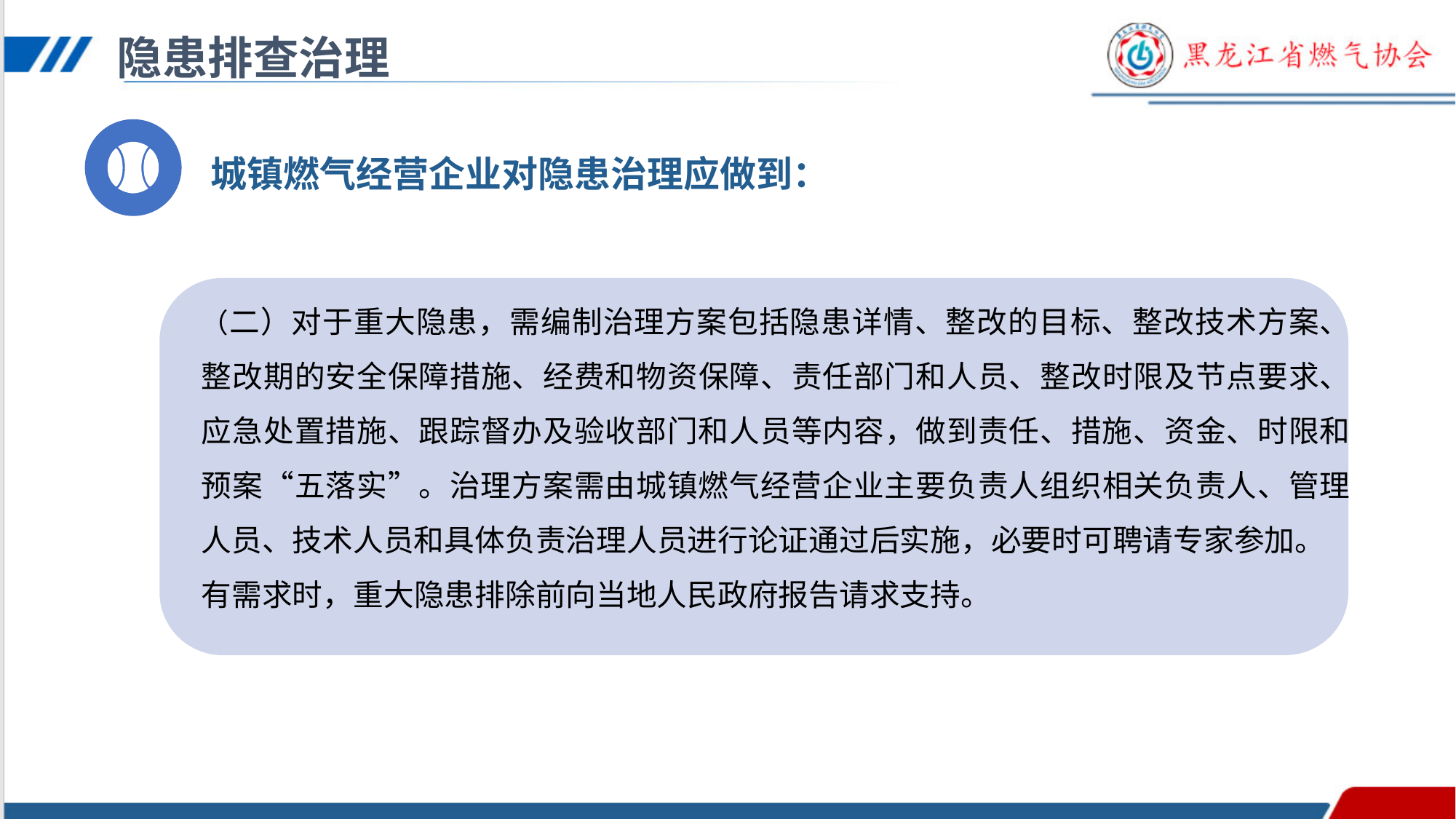

隐患排查治理

城镇燃气经营企业对隐患治理应做到：

（二）对于重大隐患，需编制治理方案包括隐患详情、整改的目标、整改技术方案、整改期的安全保障措施、经费和物资保障、责任部门和人员、整改时限及节点要求、应急处置措施、跟踪督办及验收部门和人员等内容，做到责任、措施、资金、时限和预案“五落实”。治理方案需由城镇燃气经营企业主要负责人组织相关负责人、管理人员、技术人员和具体负责治理人员进行论证通过后实施，必要时可聘请专家参加。
有需求时，重大隐患排除前向当地人民政府报告请求支持。